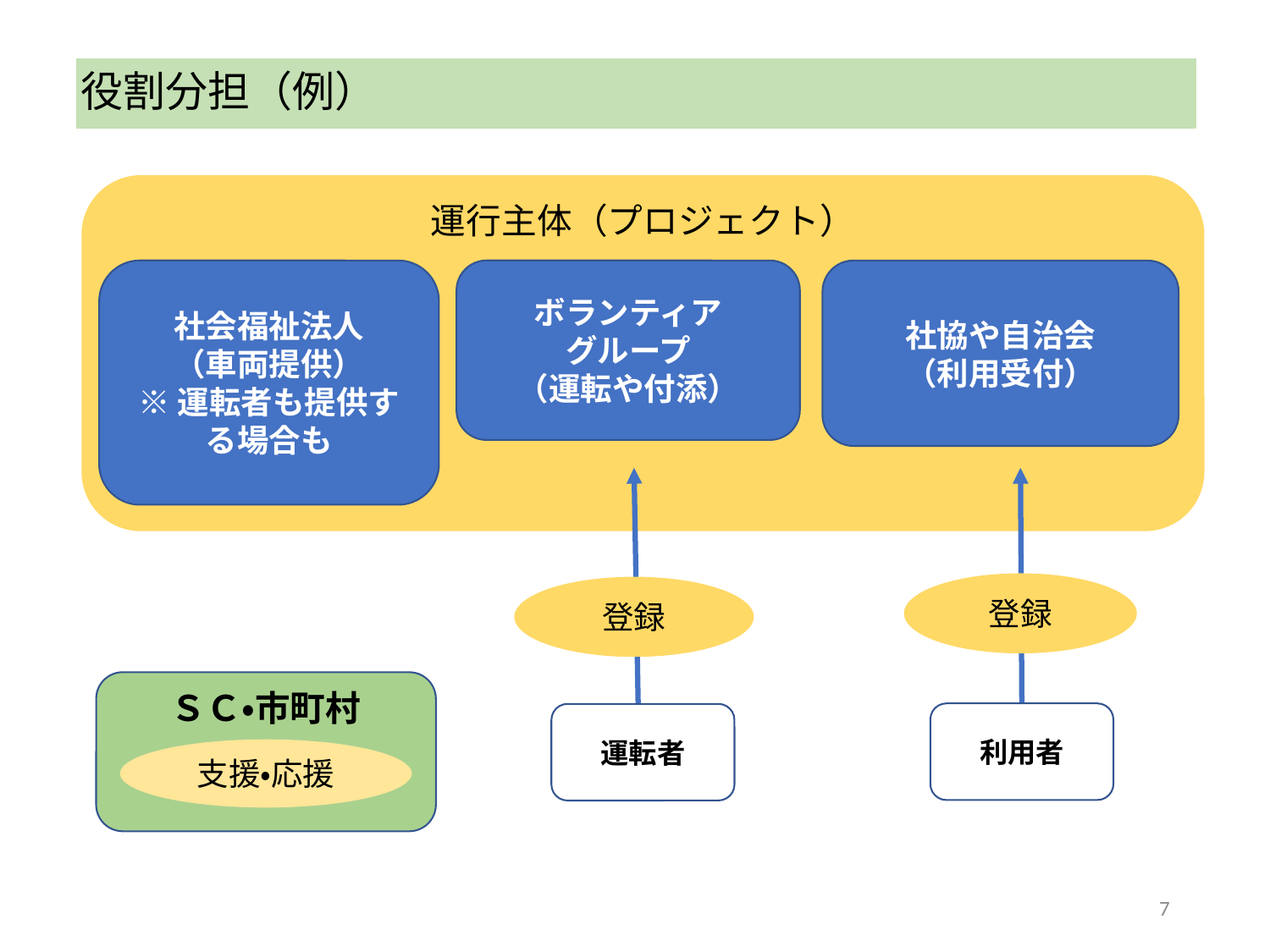

# 役割分担（例）
運行主体（プロジェクト）

社会福祉法人
（車両提供）
※運転者も提供する場合も
社協や自治会
（利用受付）
ボランティア
グループ
（運転や付添）
登録
登録
利用者
運転者
ＳＣ・市町村

支援・応援
7